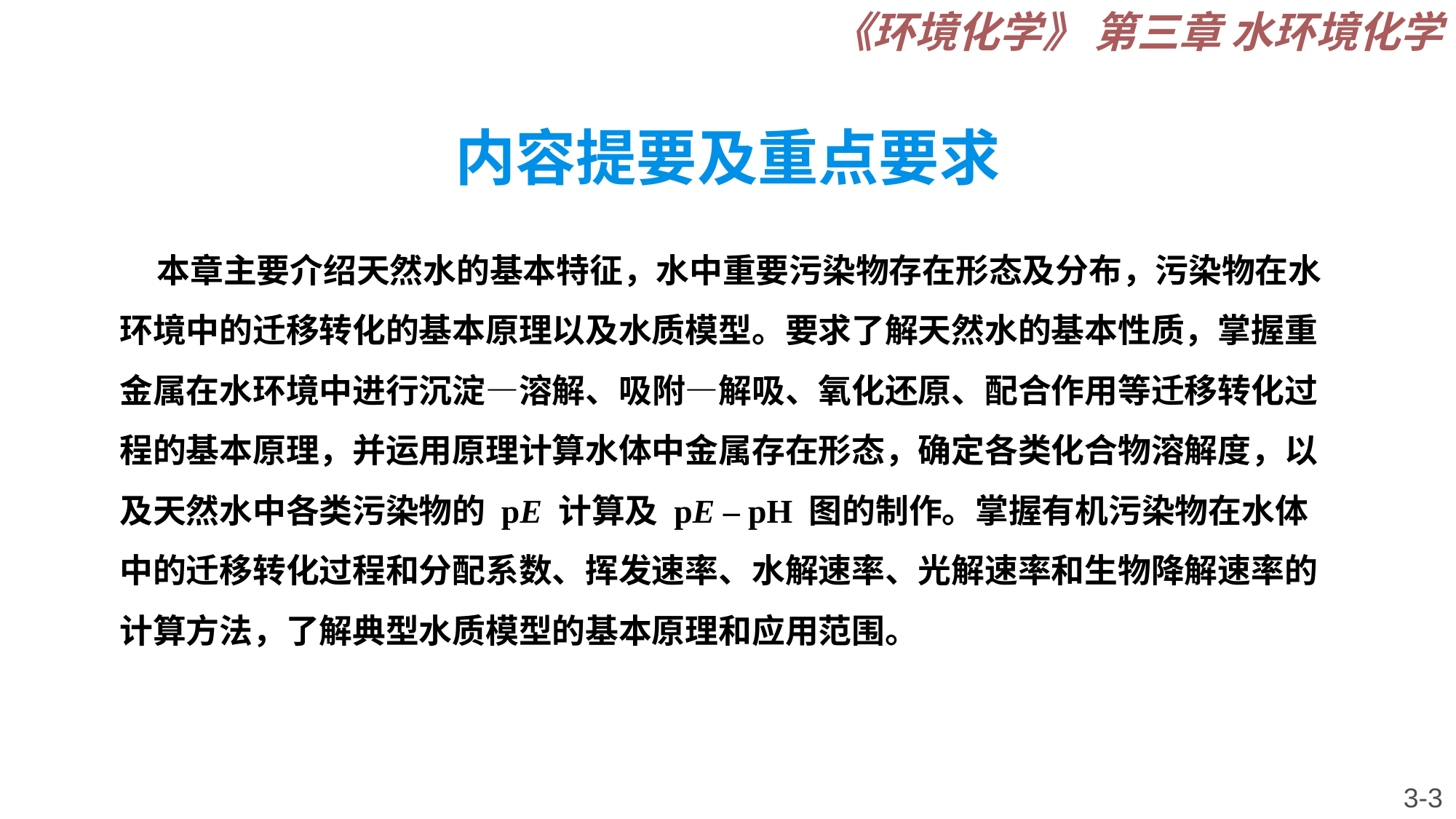

《环境化学》 第三章 水环境化学
内容提要及重点要求
     本章主要介绍天然水的基本特征，水中重要污染物存在形态及分布，污染物在水环境中的迁移转化的基本原理以及水质模型。要求了解天然水的基本性质，掌握重金属在水环境中进行沉淀—溶解、吸附—解吸、氧化还原、配合作用等迁移转化过程的基本原理，并运用原理计算水体中金属存在形态，确定各类化合物溶解度，以及天然水中各类污染物的 pE 计算及 pE – pH 图的制作。掌握有机污染物在水体中的迁移转化过程和分配系数、挥发速率、水解速率、光解速率和生物降解速率的计算方法，了解典型水质模型的基本原理和应用范围。
3-3